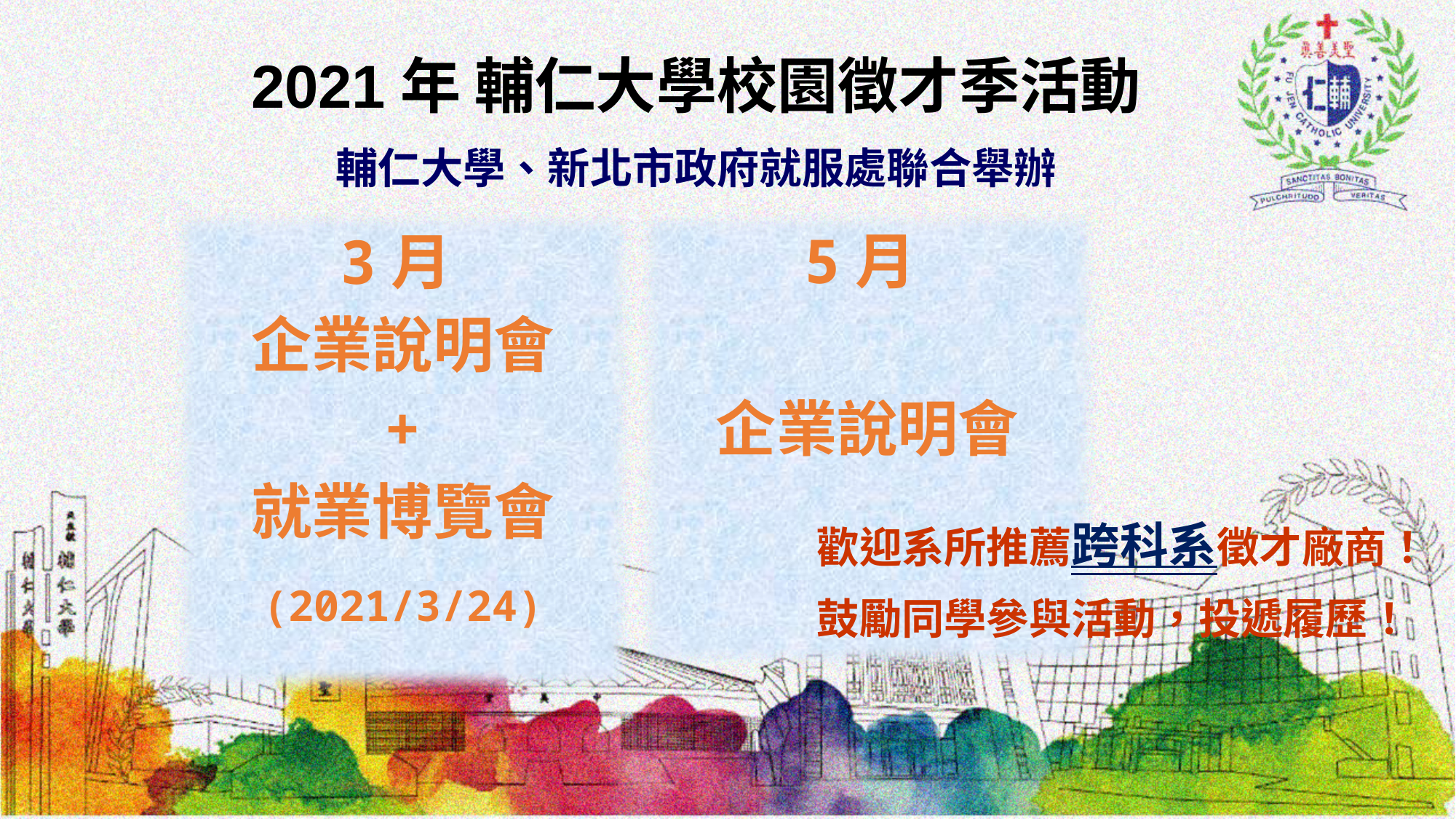

2021年 輔仁大學校園徵才季活動
輔仁大學、新北市政府就服處聯合舉辦
3月
企業說明會
 +
就業博覽會
(2021/3/24)

5月

企業說明會

歡迎系所推薦跨科系徵才廠商！
鼓勵同學參與活動，投遞履歷！